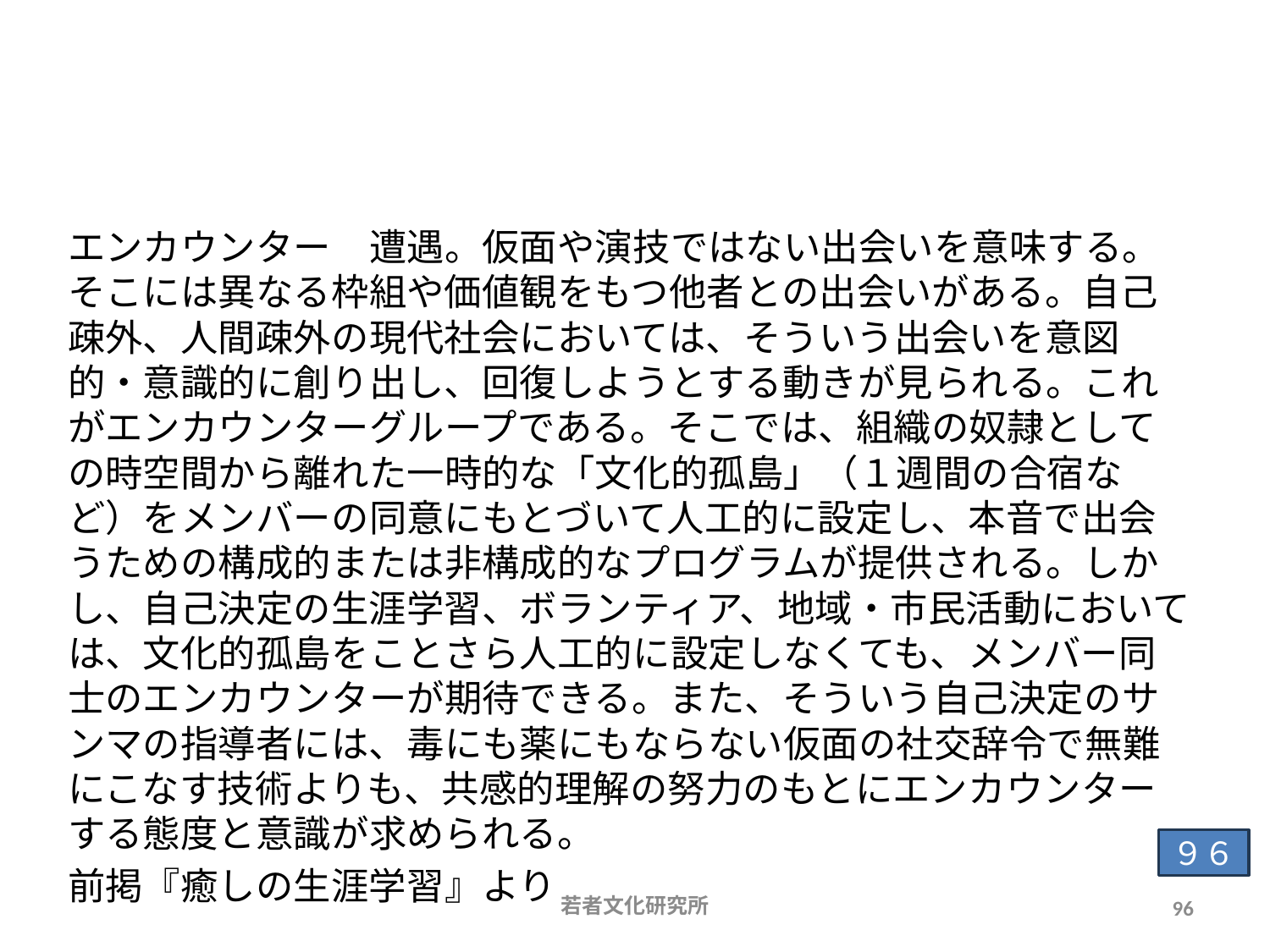

# エンカウンター
エンカウンター　遭遇。仮面や演技ではない出会いを意味する。そこには異なる枠組や価値観をもつ他者との出会いがある。自己疎外、人間疎外の現代社会においては、そういう出会いを意図的・意識的に創り出し、回復しようとする動きが見られる。これがエンカウンターグループである。そこでは、組織の奴隷としての時空間から離れた一時的な「文化的孤島」（１週間の合宿など）をメンバーの同意にもとづいて人工的に設定し、本音で出会うための構成的または非構成的なプログラムが提供される。しかし、自己決定の生涯学習、ボランティア、地域・市民活動においては、文化的孤島をことさら人工的に設定しなくても、メンバー同士のエンカウンターが期待できる。また、そういう自己決定のサンマの指導者には、毒にも薬にもならない仮面の社交辞令で無難にこなす技術よりも、共感的理解の努力のもとにエンカウンターする態度と意識が求められる。
前掲『癒しの生涯学習』より
９６
若者文化研究所
96